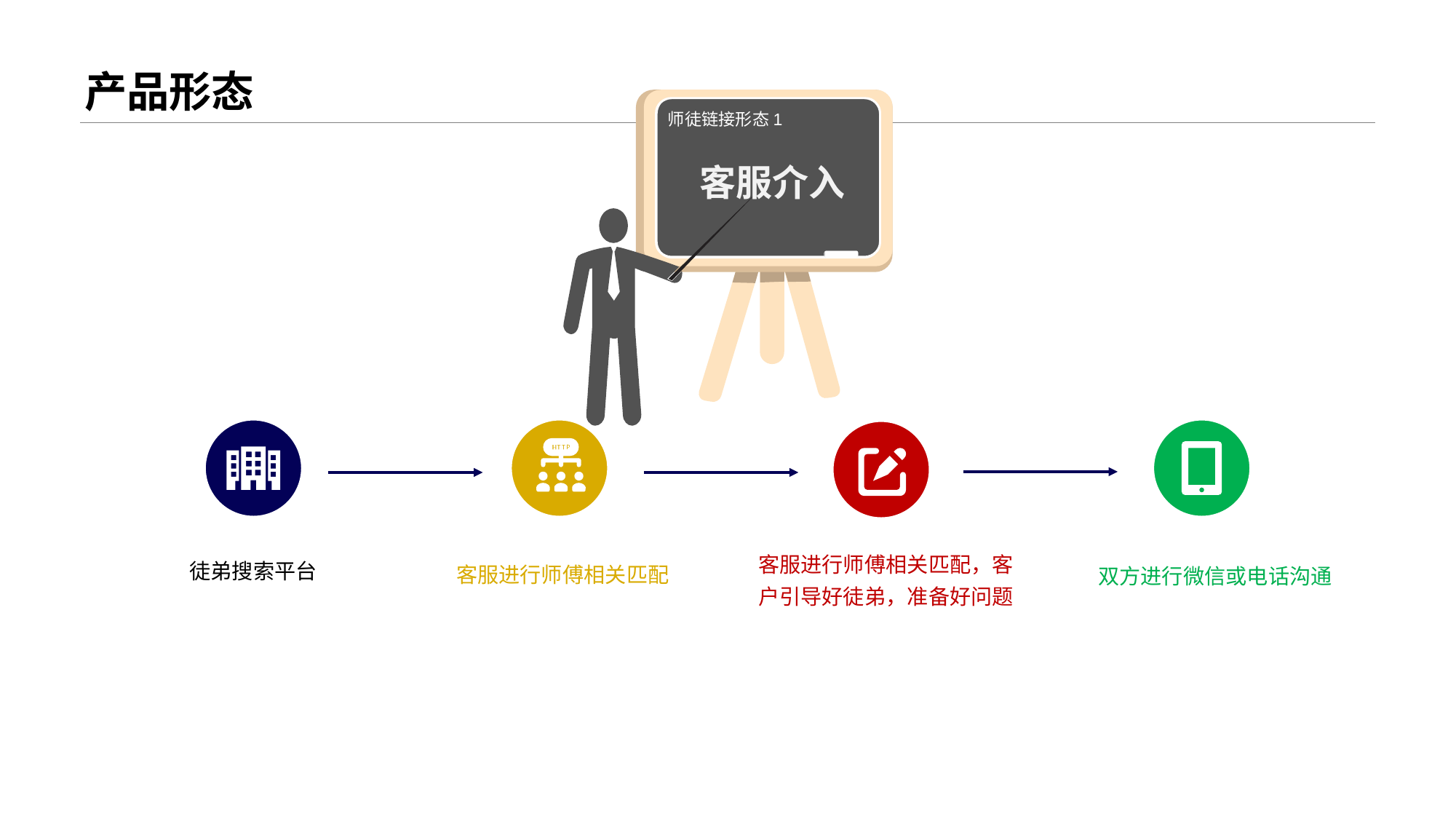

# 产品形态

徒弟搜索平台

师徒链接形态1
客服介入

客服进行师傅相关匹配，客户引导好徒弟，准备好问题

客服进行师傅相关匹配
双方进行微信或电话沟通